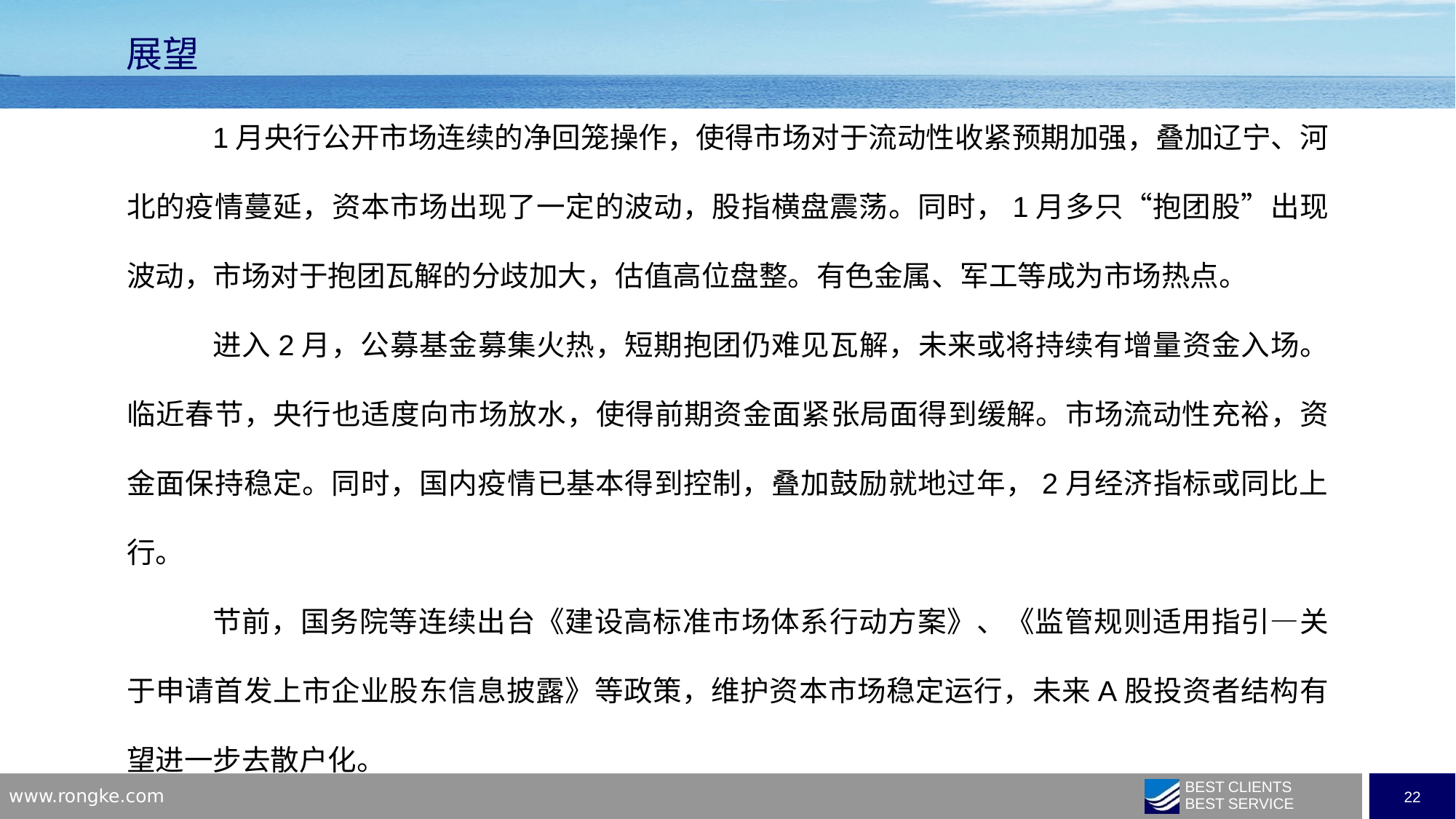

展望
1月央行公开市场连续的净回笼操作，使得市场对于流动性收紧预期加强，叠加辽宁、河北的疫情蔓延，资本市场出现了一定的波动，股指横盘震荡。同时，1月多只“抱团股”出现波动，市场对于抱团瓦解的分歧加大，估值高位盘整。有色金属、军工等成为市场热点。
进入2月，公募基金募集火热，短期抱团仍难见瓦解，未来或将持续有增量资金入场。临近春节，央行也适度向市场放水，使得前期资金面紧张局面得到缓解。市场流动性充裕，资金面保持稳定。同时，国内疫情已基本得到控制，叠加鼓励就地过年，2月经济指标或同比上行。
节前，国务院等连续出台《建设高标准市场体系行动方案》、《监管规则适用指引—关于申请首发上市企业股东信息披露》等政策，维护资本市场稳定运行，未来A股投资者结构有望进一步去散户化。